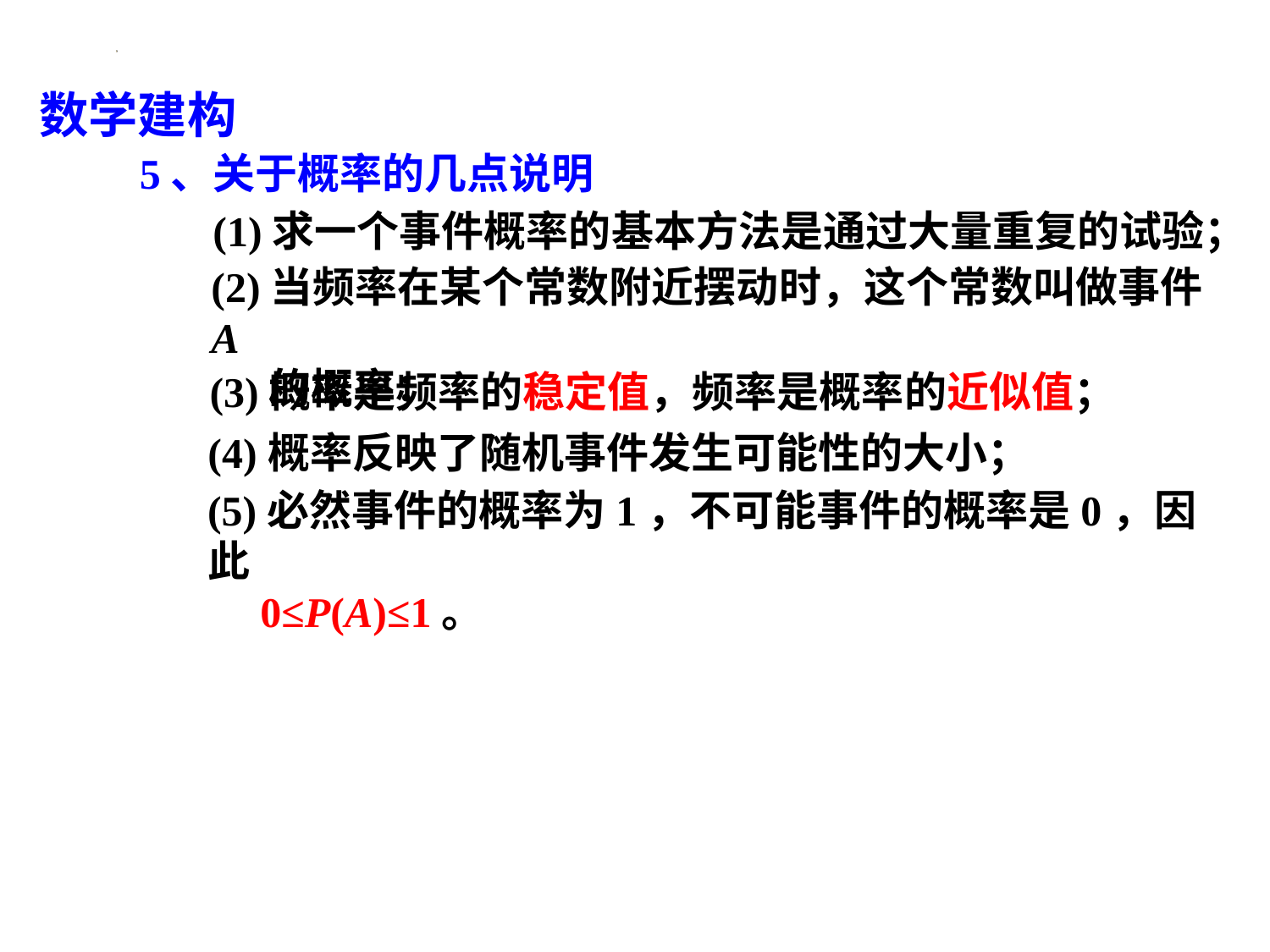

数学建构
5、关于概率的几点说明
(1)求一个事件概率的基本方法是通过大量重复的试验；
(2)当频率在某个常数附近摆动时，这个常数叫做事件A
     的概率；
(3)概率是频率的稳定值，频率是概率的近似值；
(4)概率反映了随机事件发生可能性的大小；
(5)必然事件的概率为1，不可能事件的概率是0，因此
     0≤P(A)≤1。